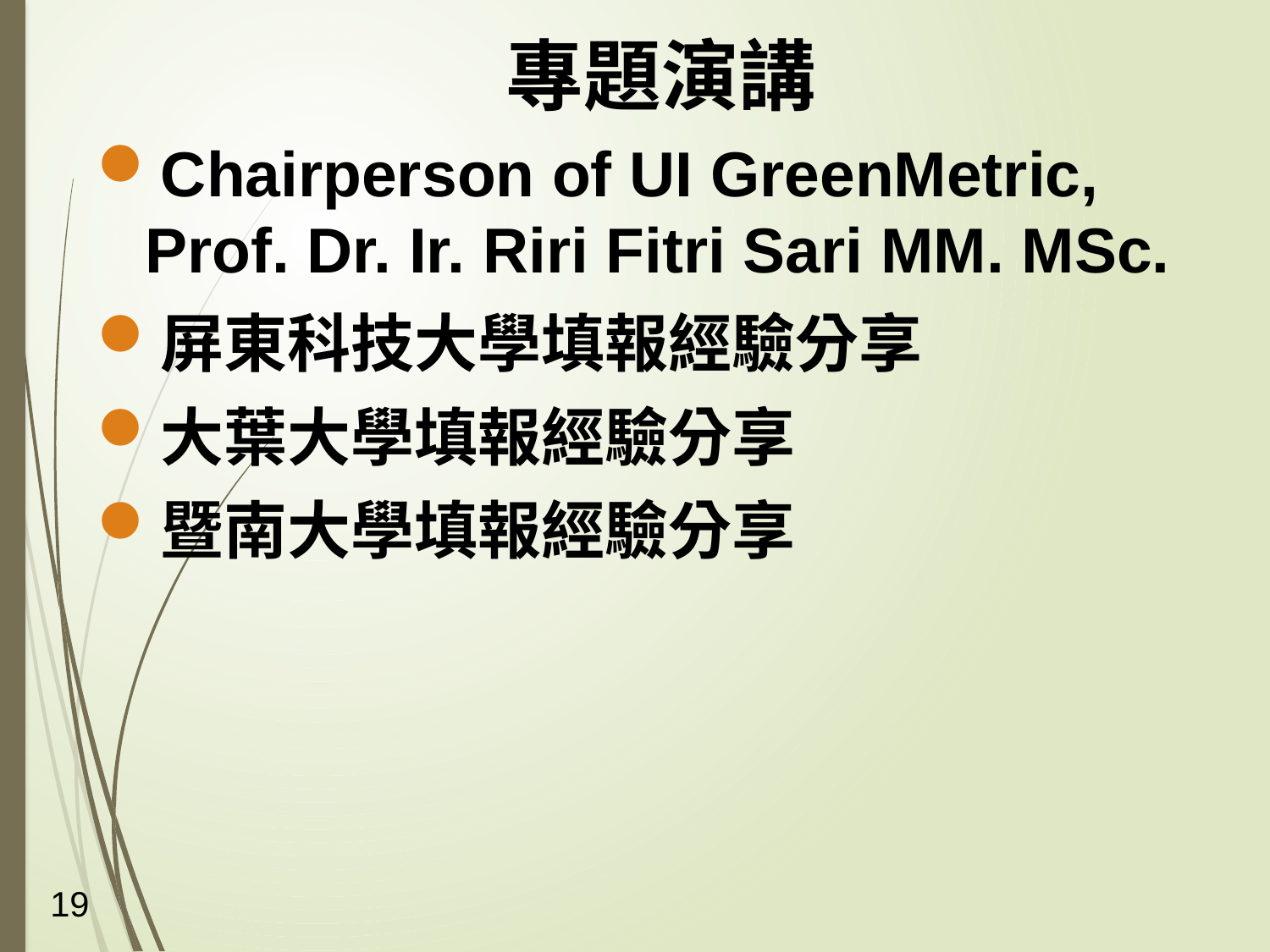

# 專題演講
Chairperson of UI GreenMetric, Prof. Dr. Ir. Riri Fitri Sari MM. MSc.
屏東科技大學填報經驗分享
大葉大學填報經驗分享
暨南大學填報經驗分享
19